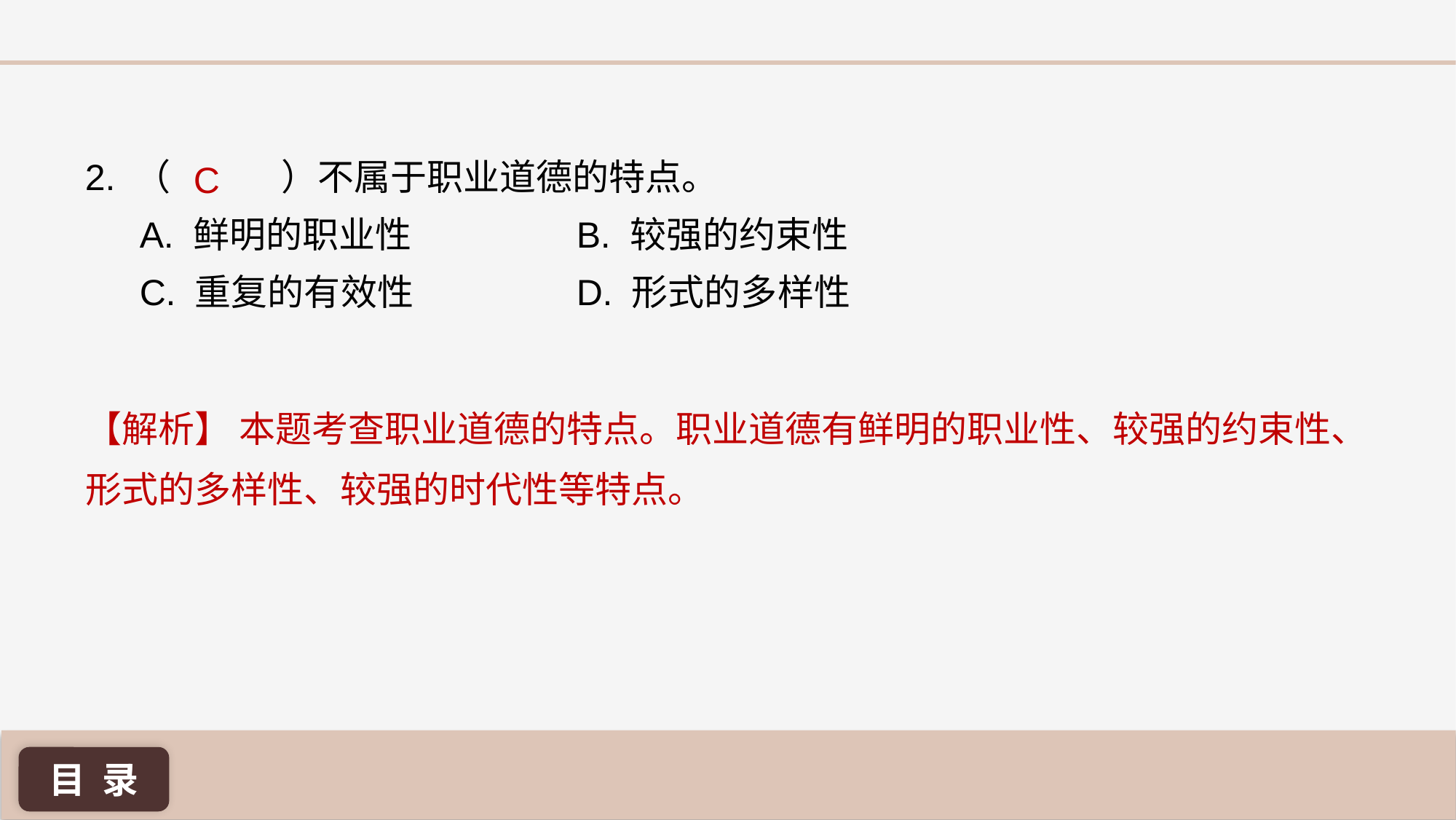

2. （	    ）不属于职业道德的特点。
A. 鲜明的职业性 		B. 较强的约束性
C. 重复的有效性 		D. 形式的多样性
C
【解析】 本题考查职业道德的特点。职业道德有鲜明的职业性、较强的约束性、形式的多样性、较强的时代性等特点。